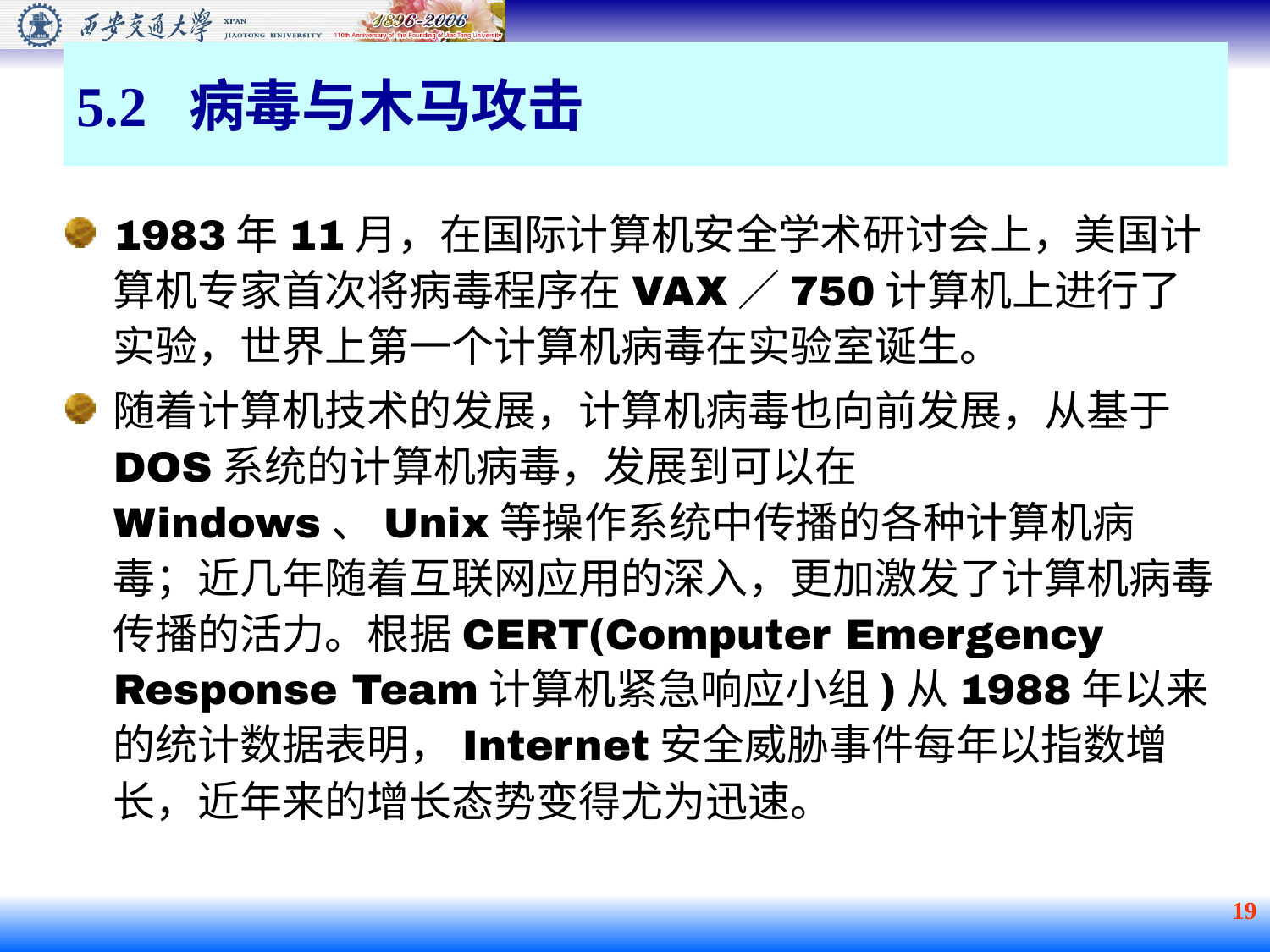

# 5.2  病毒与木马攻击
1983年11月，在国际计算机安全学术研讨会上，美国计算机专家首次将病毒程序在VAX／750计算机上进行了实验，世界上第一个计算机病毒在实验室诞生。
随着计算机技术的发展，计算机病毒也向前发展，从基于DOS系统的计算机病毒，发展到可以在Windows、Unix等操作系统中传播的各种计算机病毒；近几年随着互联网应用的深入，更加激发了计算机病毒传播的活力。根据CERT(Computer Emergency Response Team计算机紧急响应小组)从1988年以来的统计数据表明，Internet安全威胁事件每年以指数增长，近年来的增长态势变得尤为迅速。

19